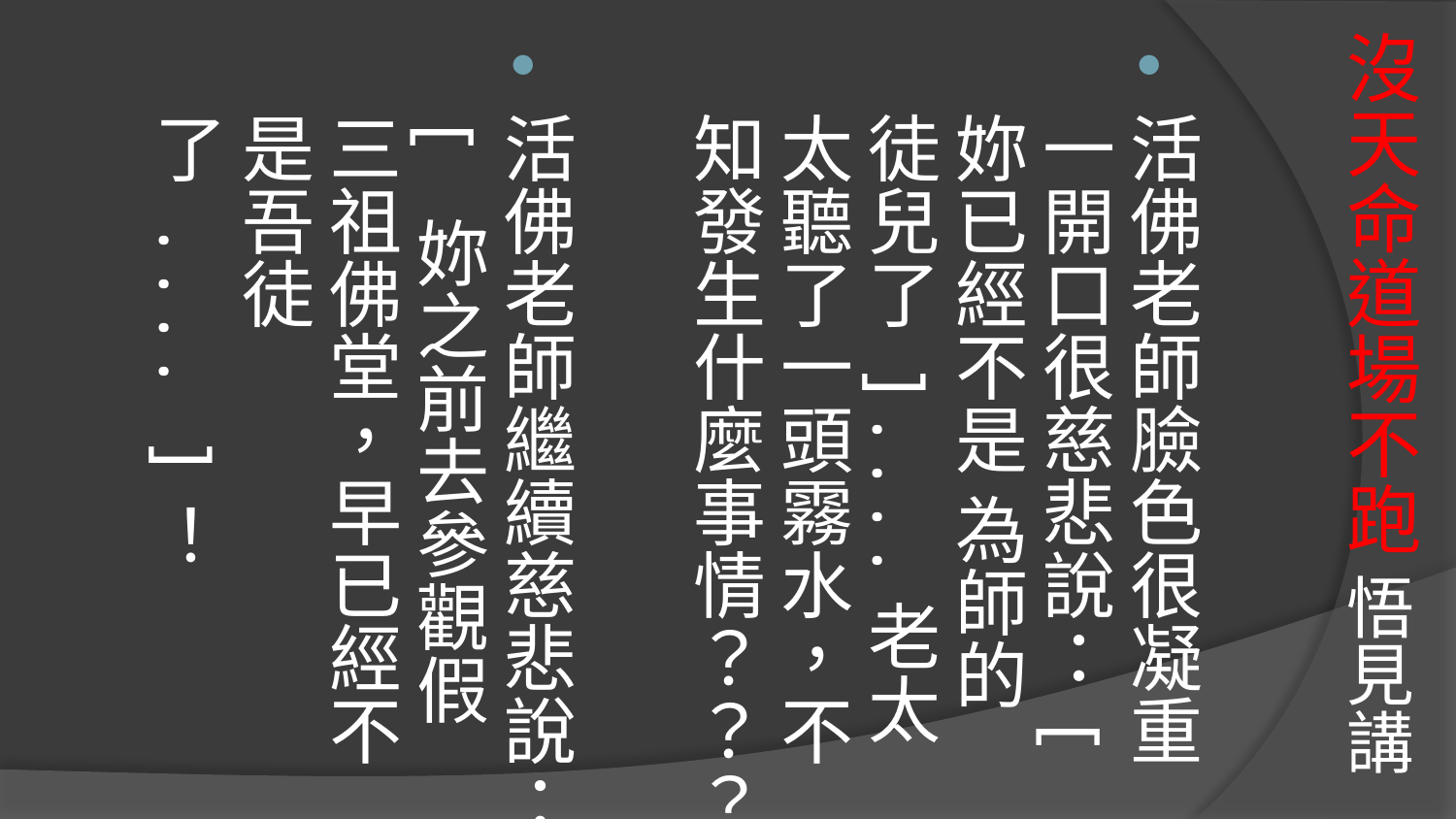

# 沒天命道場不跑 悟見講
活佛老師臉色很凝重一開口很慈悲說：[ 妳已經不是 為師的徒兒了 ]....老太太聽了一頭霧水，不知發生什麼事情？？？
活佛老師繼續慈悲說：[ 妳之前去參觀假三祖佛堂，早已經不是吾徒了 .... ]！